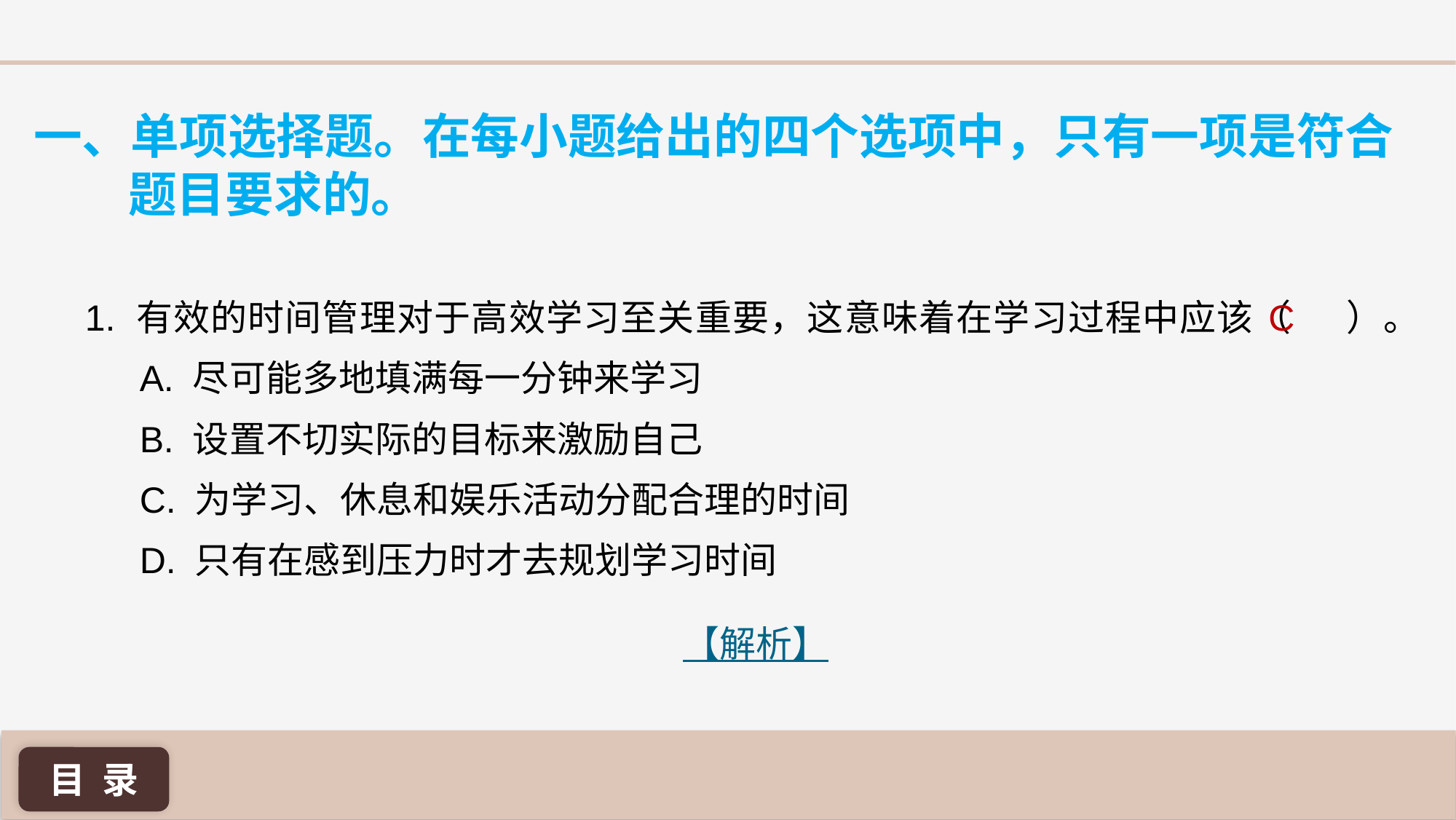

一、单项选择题。在每小题给出的四个选项中，只有一项是符合题目要求的。
1. 有效的时间管理对于高效学习至关重要，这意味着在学习过程中应该（      ）。
A. 尽可能多地填满每一分钟来学习
B. 设置不切实际的目标来激励自己
C. 为学习、休息和娱乐活动分配合理的时间
D. 只有在感到压力时才去规划学习时间
C
【解析】